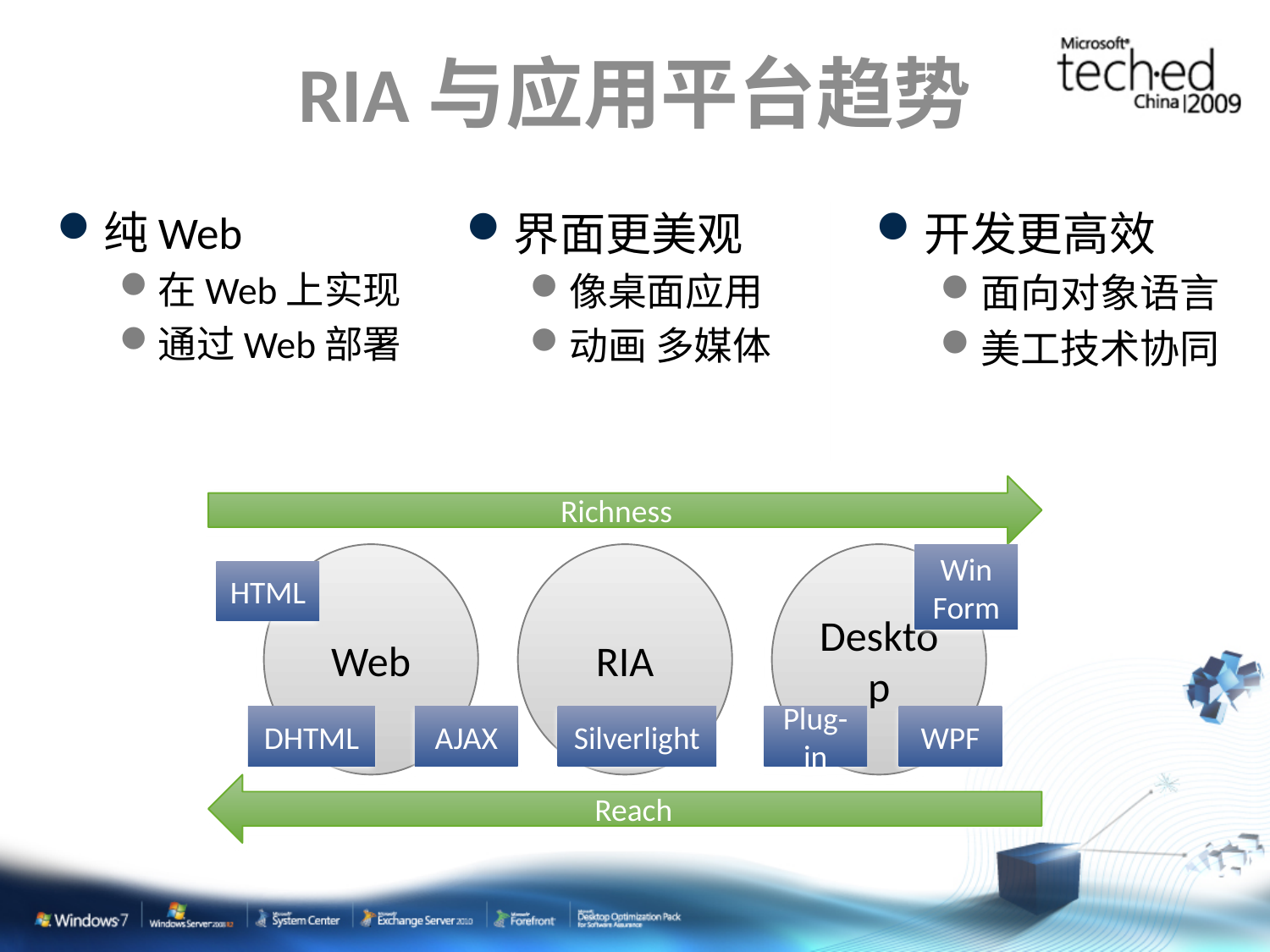

# RIA与应用平台趋势
纯Web
在Web上实现
通过Web部署
界面更美观
像桌面应用
动画 多媒体
开发更高效
面向对象语言
美工技术协同
Richness
Web
RIA
Desktop
Win Form
HTML
DHTML
AJAX
Silverlight
WPF
Reach
Plug-in